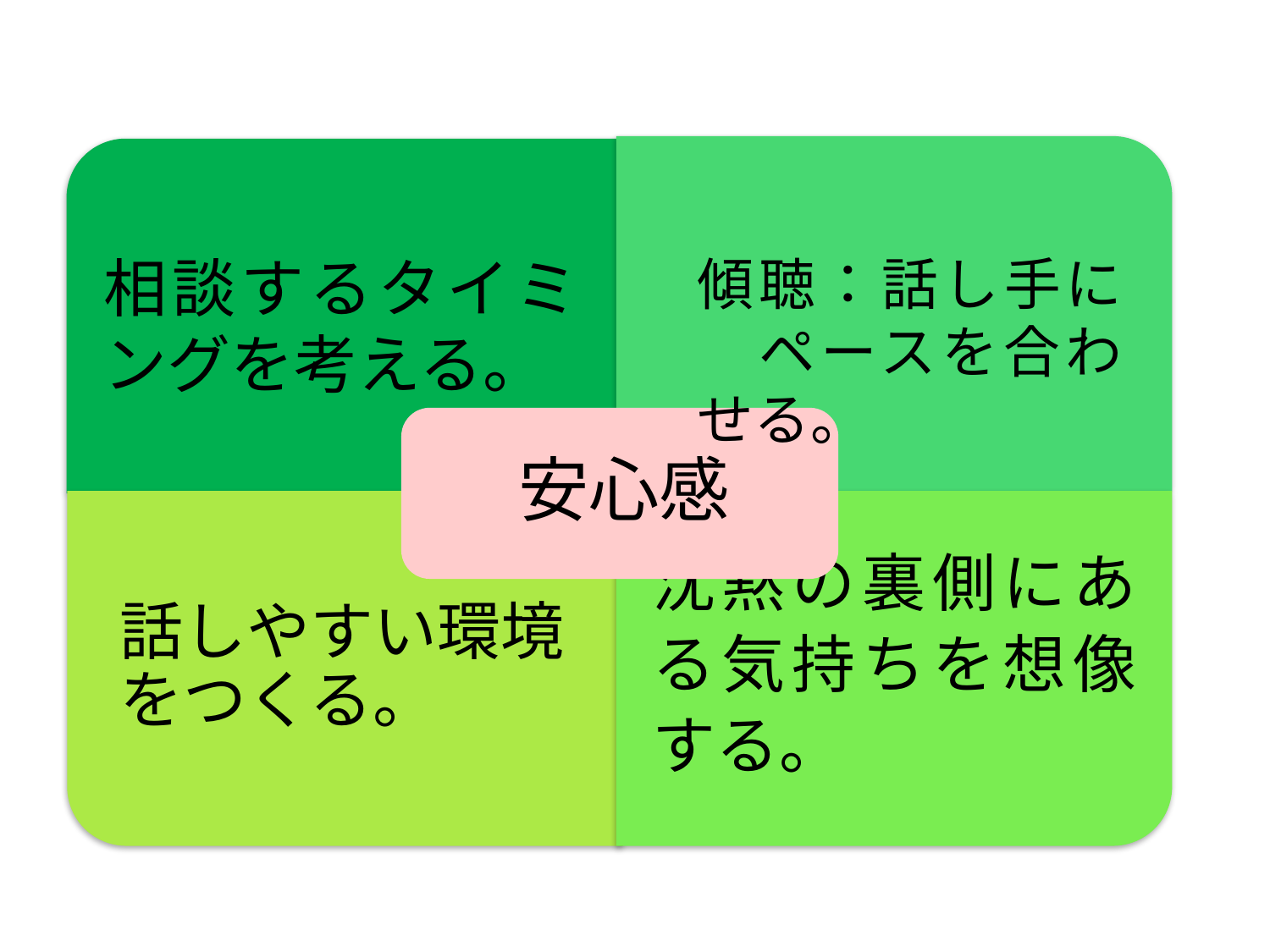

話しやすい環境をつくる。
沈黙の裏側にある気持ちを想像する。
安心感
相談するタイミングを考える。
傾聴：話し手に　ペースを合わせる。
話し手にペースを合わせる
守り通すという姿勢